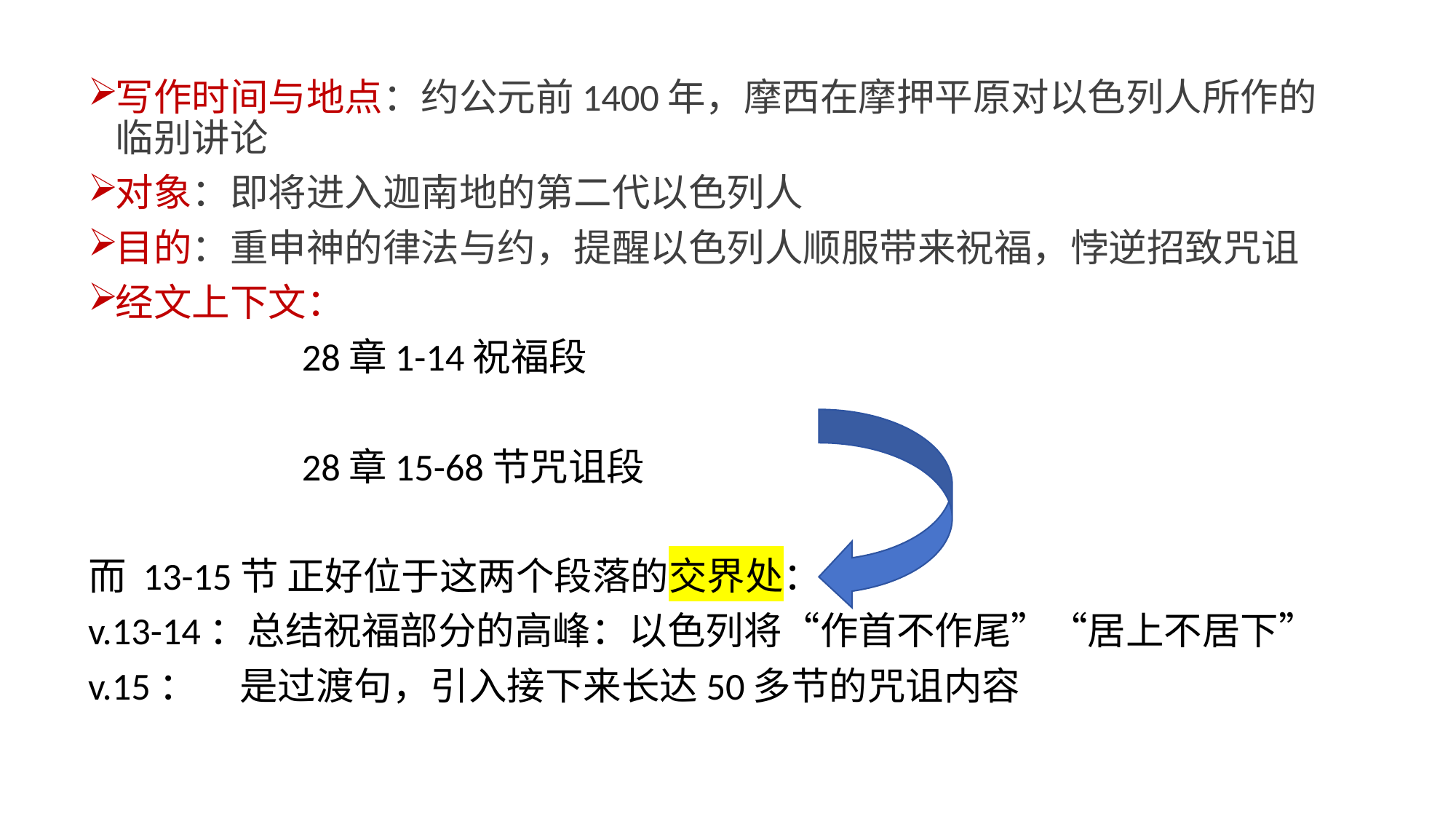

写作时间与地点：约公元前1400年，摩西在摩押平原对以色列人所作的临别讲论
对象：即将进入迦南地的第二代以色列人
目的：重申神的律法与约，提醒以色列人顺服带来祝福，悖逆招致咒诅
经文上下文：
                         28章1-14祝福段

                         28章15-68节咒诅段

而 13-15节 正好位于这两个段落的交界处：
v.13-14：总结祝福部分的高峰：以色列将“作首不作尾”“居上不居下”
v.15：     是过渡句，引入接下来长达50多节的咒诅内容